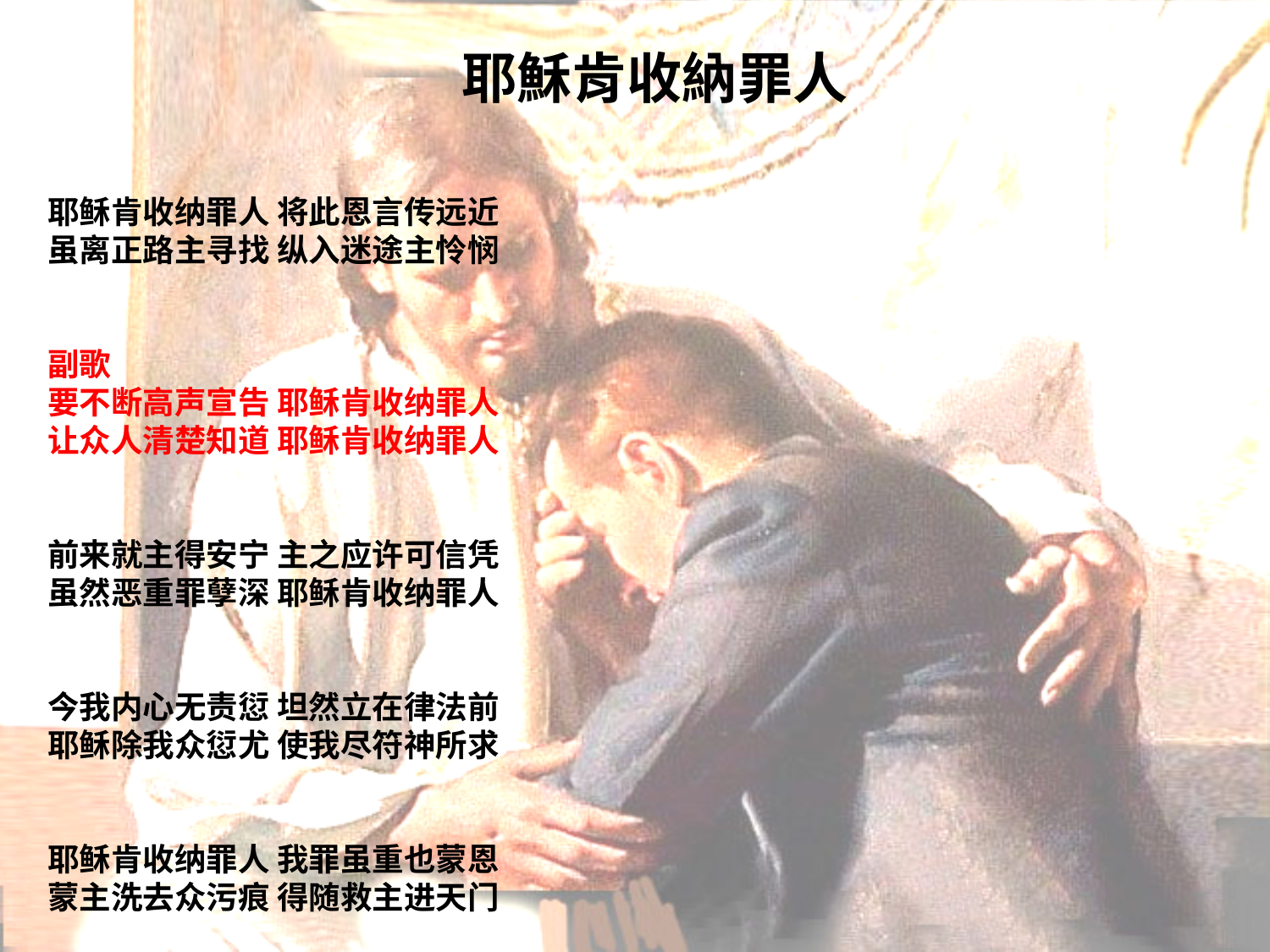

# 耶穌肯收納罪人
耶稣肯收纳罪人 将此恩言传远近   虽离正路主寻找 纵入迷途主怜悯

副歌
要不断高声宣告 耶稣肯收纳罪人  让众人清楚知道 耶稣肯收纳罪人

前来就主得安宁 主之应许可信凭 虽然恶重罪孽深 耶稣肯收纳罪人

今我内心无责愆 坦然立在律法前  耶稣除我众愆尤 使我尽符神所求

耶稣肯收纳罪人 我罪虽重也蒙恩蒙主洗去众污痕 得随救主进天门